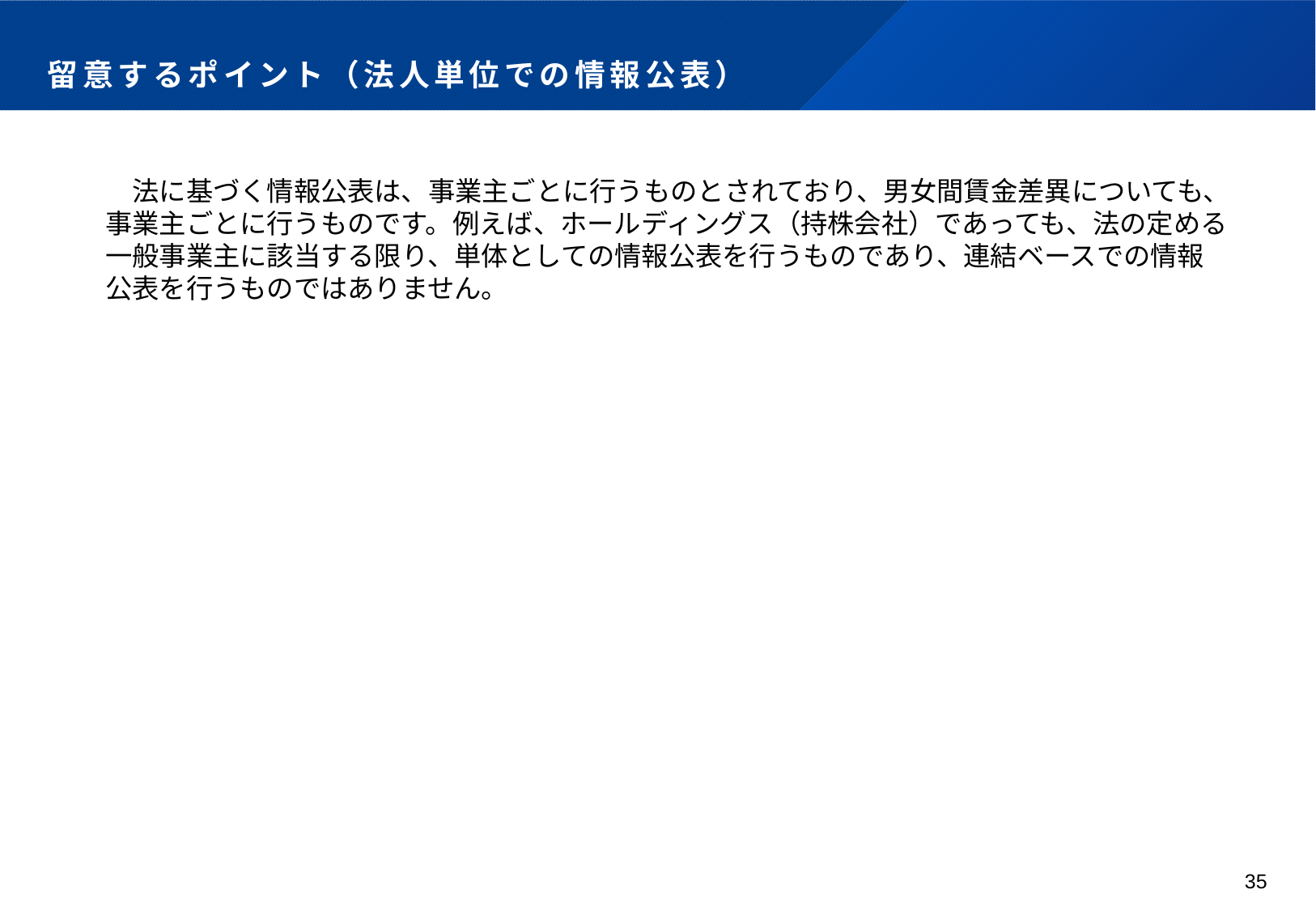

# 留意するポイント（法人単位での情報公表）
　法に基づく情報公表は、事業主ごとに行うものとされており、男女間賃金差異についても、事業主ごとに行うものです。例えば、ホールディングス（持株会社）であっても、法の定める一般事業主に該当する限り、単体としての情報公表を行うものであり、連結ベースでの情報公表を行うものではありません。
35